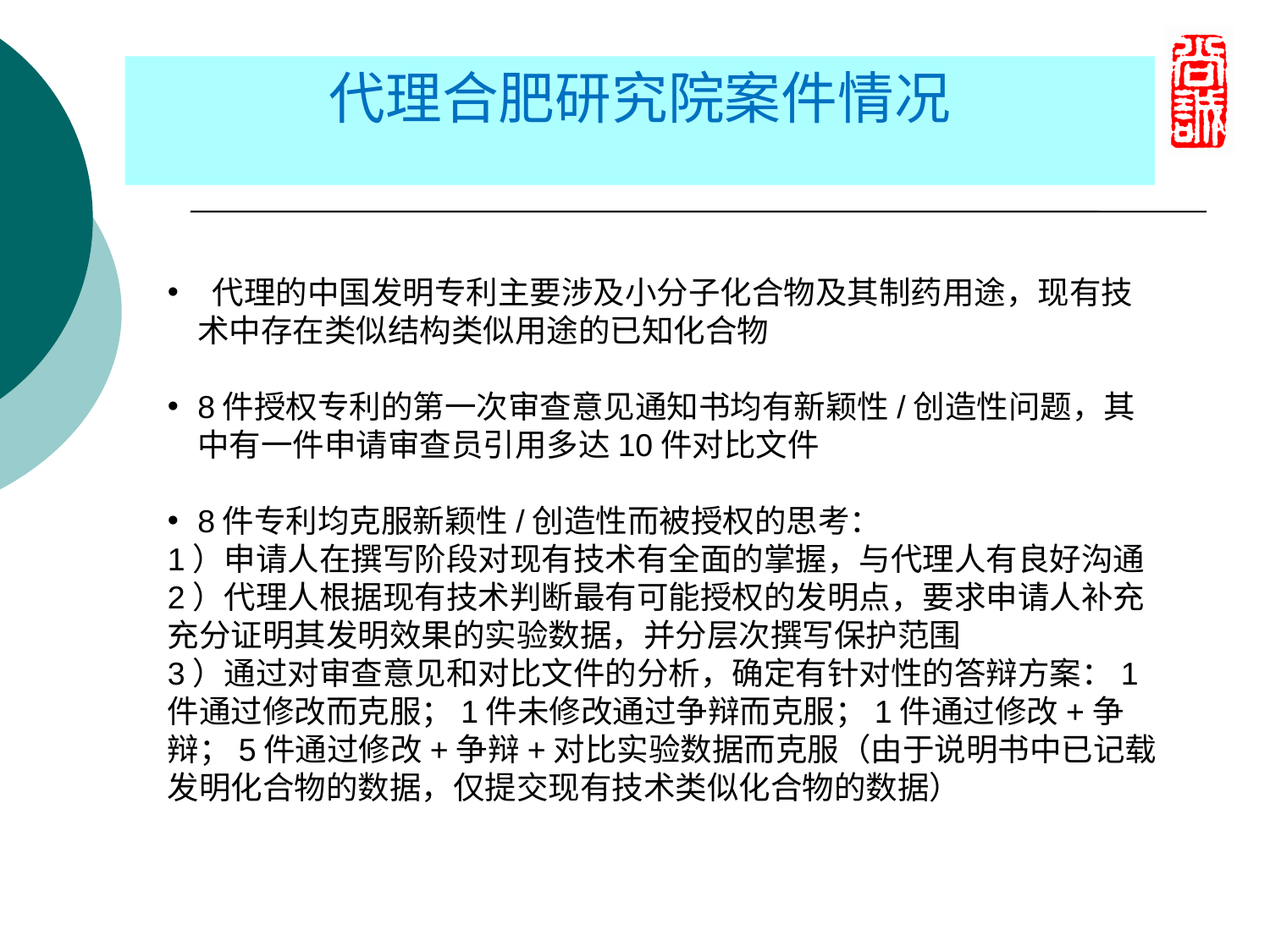

代理合肥研究院案件情况
 代理的中国发明专利主要涉及小分子化合物及其制药用途，现有技术中存在类似结构类似用途的已知化合物

8件授权专利的第一次审查意见通知书均有新颖性/创造性问题，其中有一件申请审查员引用多达10件对比文件

8件专利均克服新颖性/创造性而被授权的思考：
1）申请人在撰写阶段对现有技术有全面的掌握，与代理人有良好沟通
2）代理人根据现有技术判断最有可能授权的发明点，要求申请人补充充分证明其发明效果的实验数据，并分层次撰写保护范围
3）通过对审查意见和对比文件的分析，确定有针对性的答辩方案：1件通过修改而克服；1件未修改通过争辩而克服；1件通过修改+争辩；5件通过修改+争辩+对比实验数据而克服（由于说明书中已记载发明化合物的数据，仅提交现有技术类似化合物的数据）